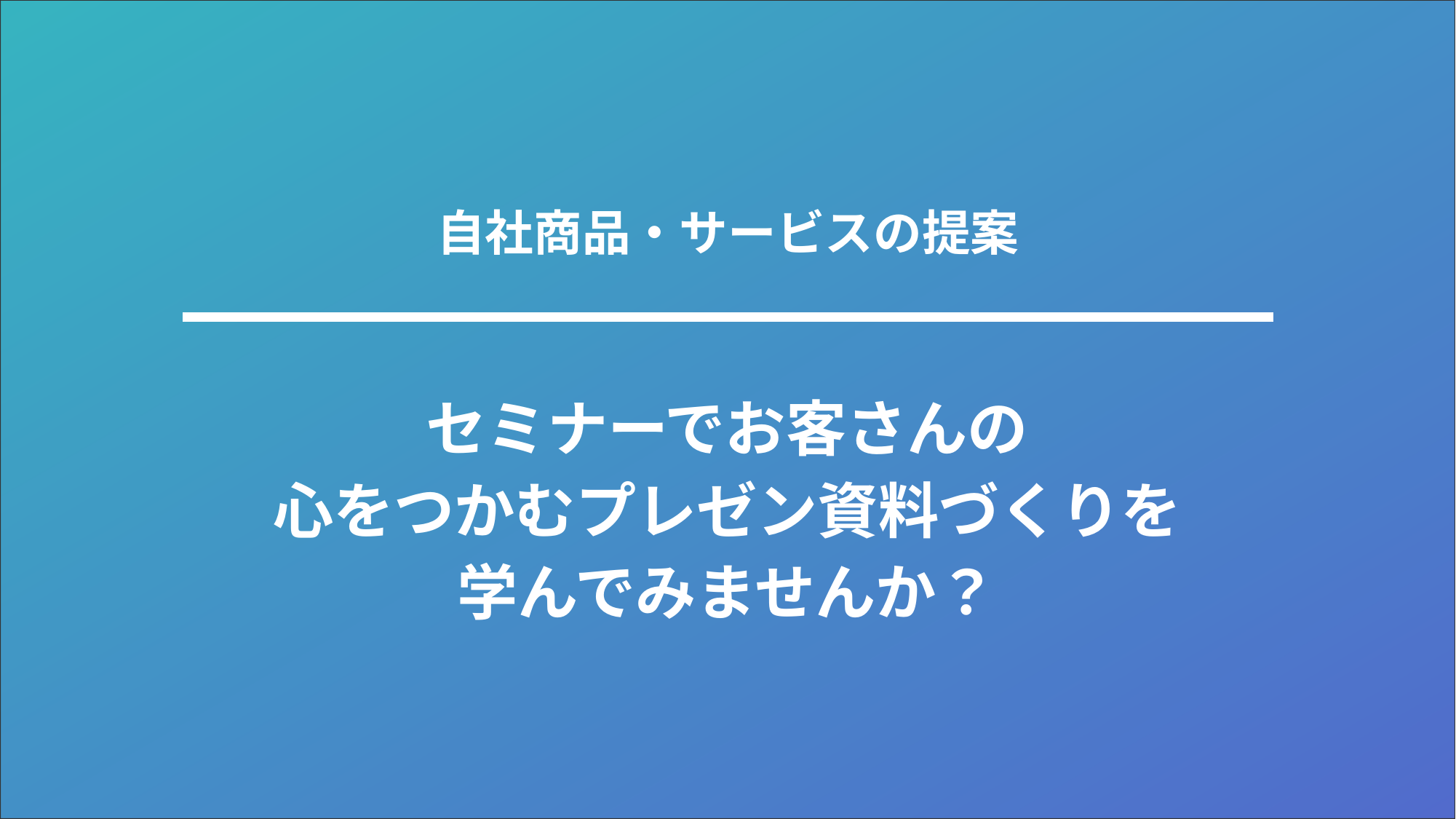

自社商品・サービスの提案
セミナーでお客さんの
心をつかむプレゼン資料づくりを
学んでみませんか？